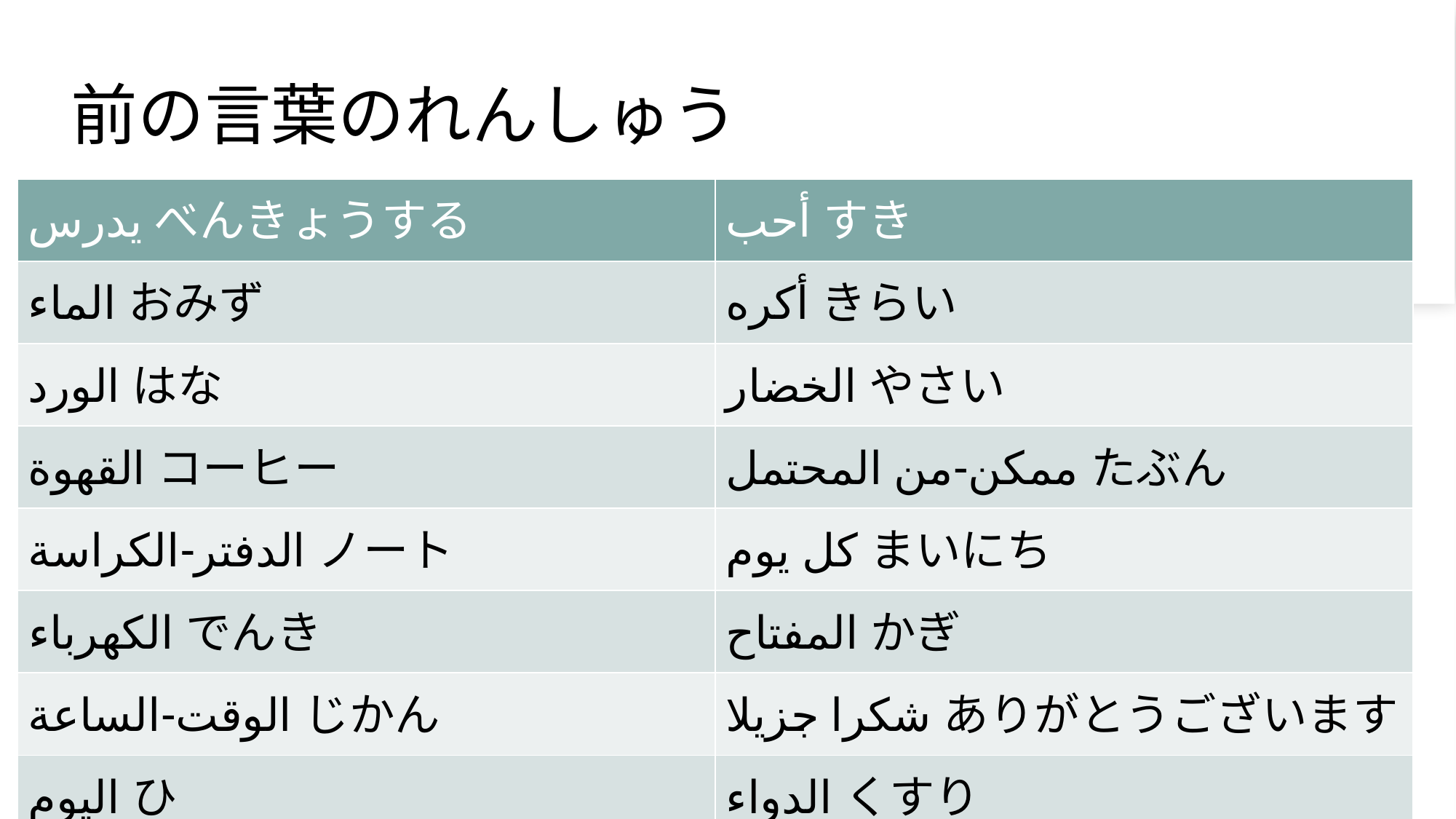

# 前の言葉のれんしゅう
| يدرسべんきょうする | أحبすき |
| --- | --- |
| الماءおみず | أكرهきらい |
| الوردはな | الخضارやさい |
| القهوةコーヒー | ممكن-من المحتملたぶん |
| الدفتر-الكراسةノート | كل يومまいにち |
| الكهرباءでんき | المفتاحかぎ |
| الوقت-الساعةじかん | شكرا جزيلاありがとうございます |
| اليومひ | الدواءくすり |